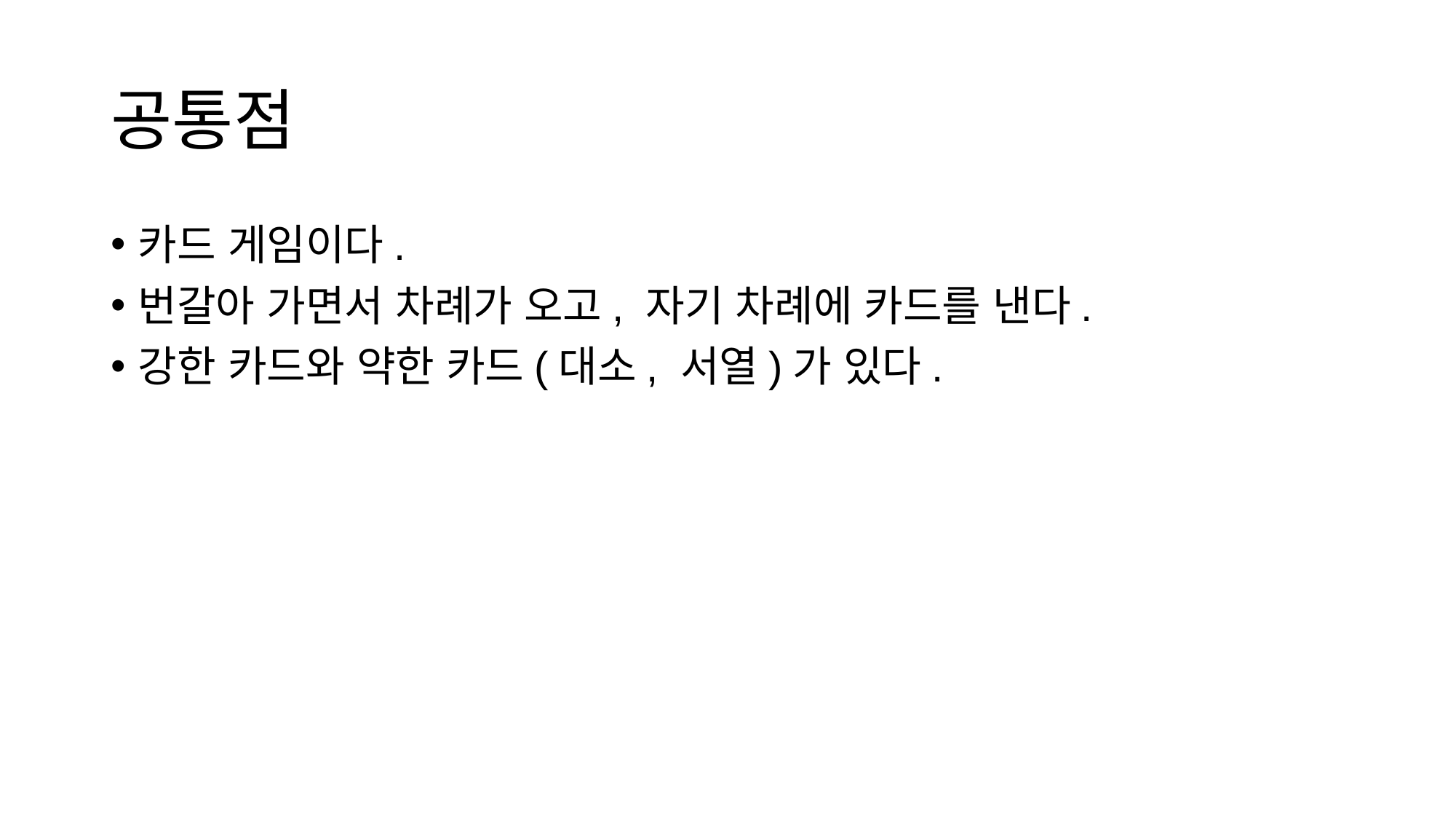

# 공통점
카드 게임이다.
번갈아 가면서 차례가 오고, 자기 차례에 카드를 낸다.
강한 카드와 약한 카드(대소, 서열)가 있다.